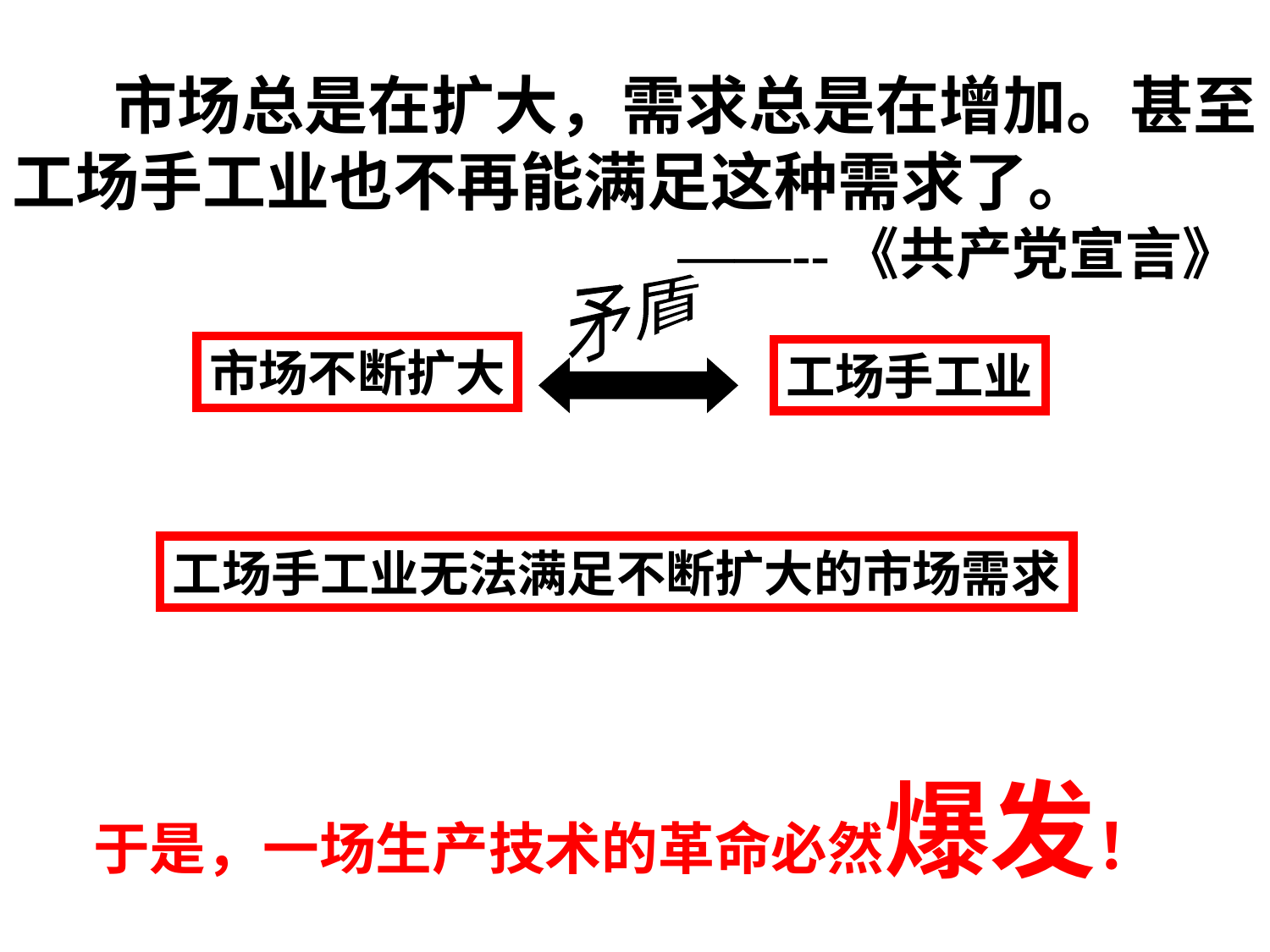

市场总是在扩大，需求总是在增加。甚至工场手工业也不再能满足这种需求了。
                                               ——--《共产党宣言》
矛盾
市场不断扩大
工场手工业

工场手工业无法满足不断扩大的市场需求
于是，一场生产技术的革命必然爆发！